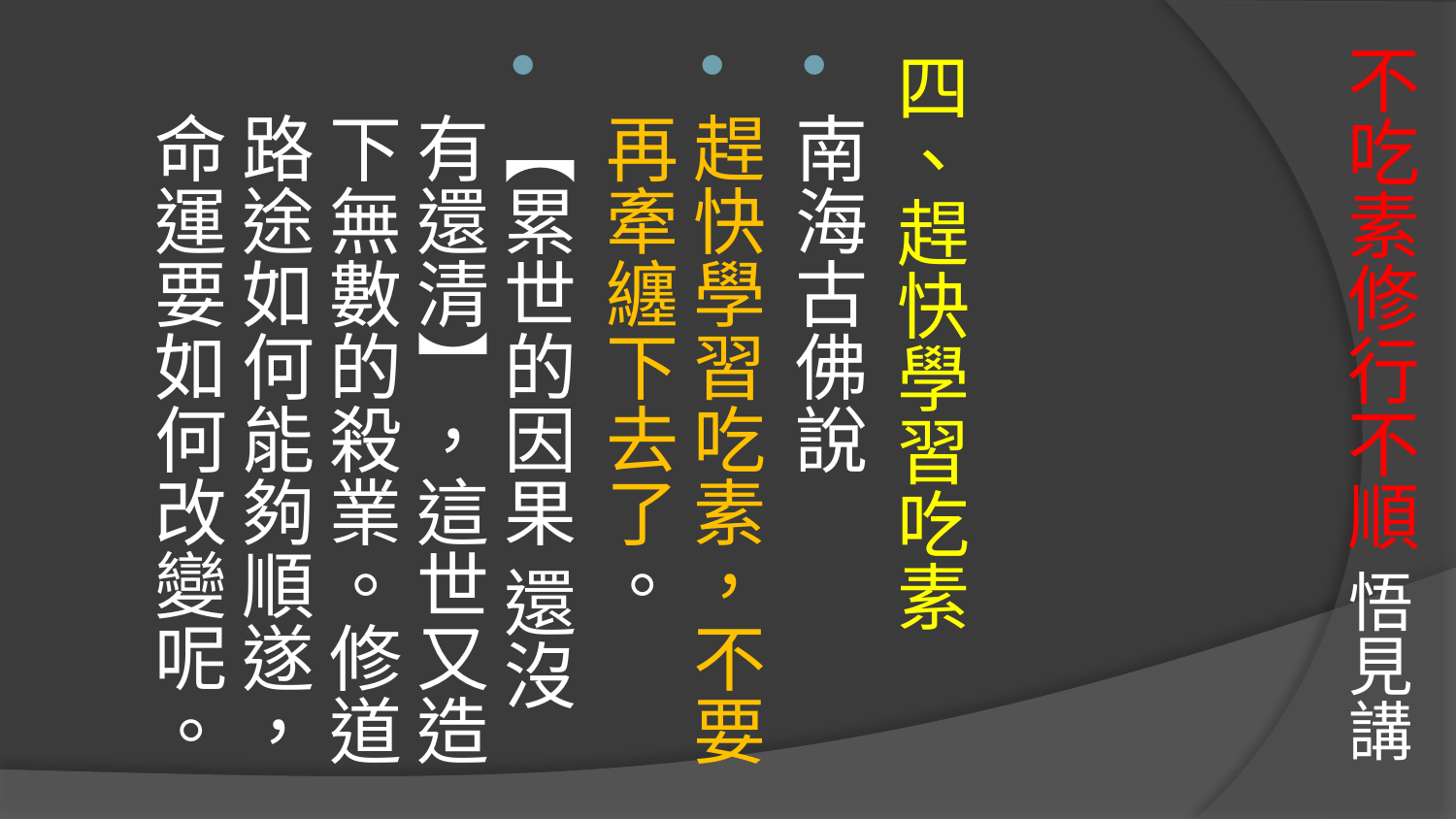

# 不吃素修行不順 悟見講
四、趕快學習吃素
南海古佛說
趕快學習吃素，不要再牽纏下去了。
【累世的因果 還沒有還清】，這世又造下無數的殺業。修道路途如何能夠順遂，命運要如何改變呢。